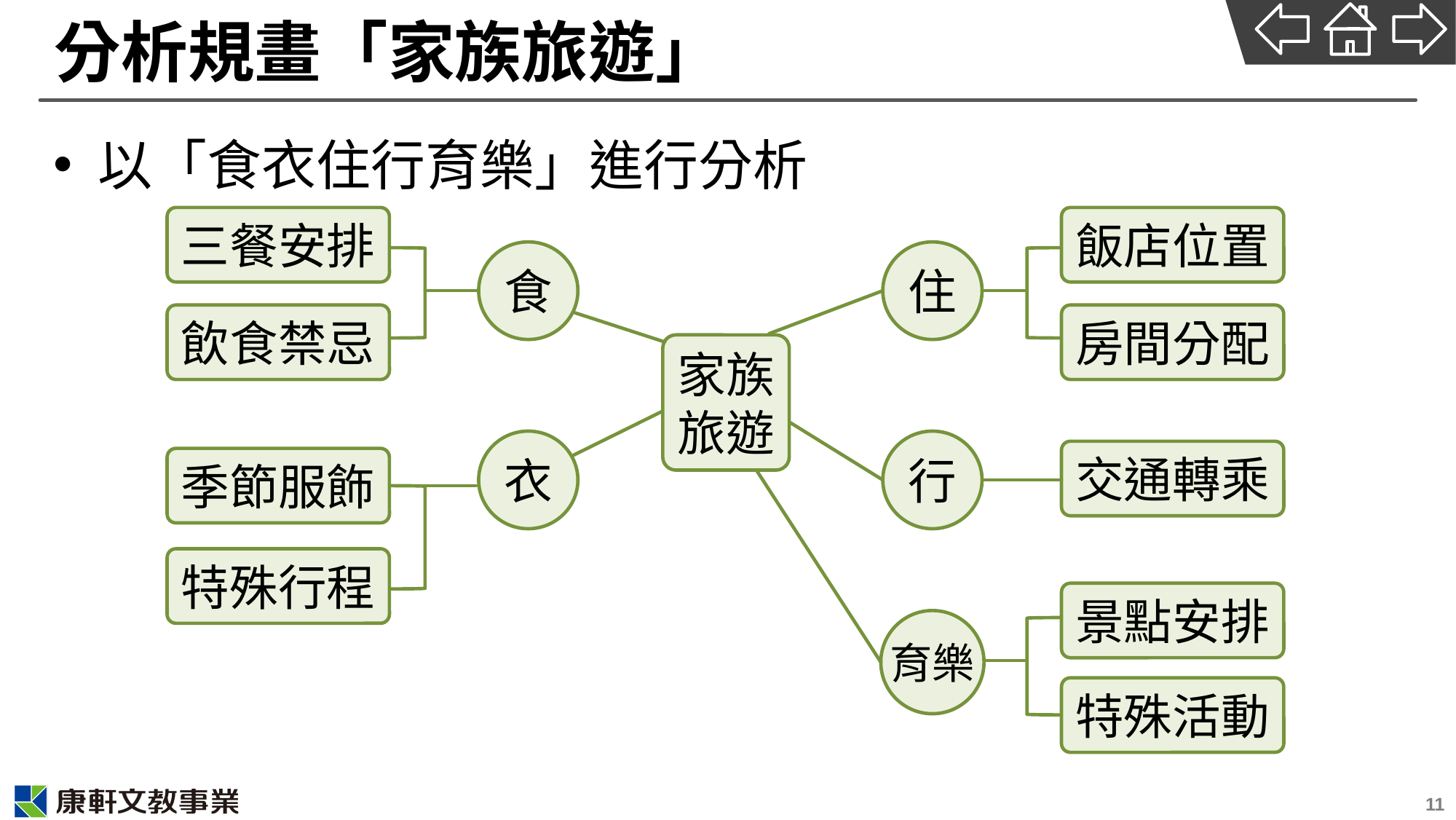

# 分析規畫「家族旅遊」
以「食衣住行育樂」進行分析
三餐安排

飲食禁忌
飯店位置

房間分配
食
住
衣
行
育樂
家族
旅遊
交通轉乘
季節服飾

特殊行程
景點安排

特殊活動
11